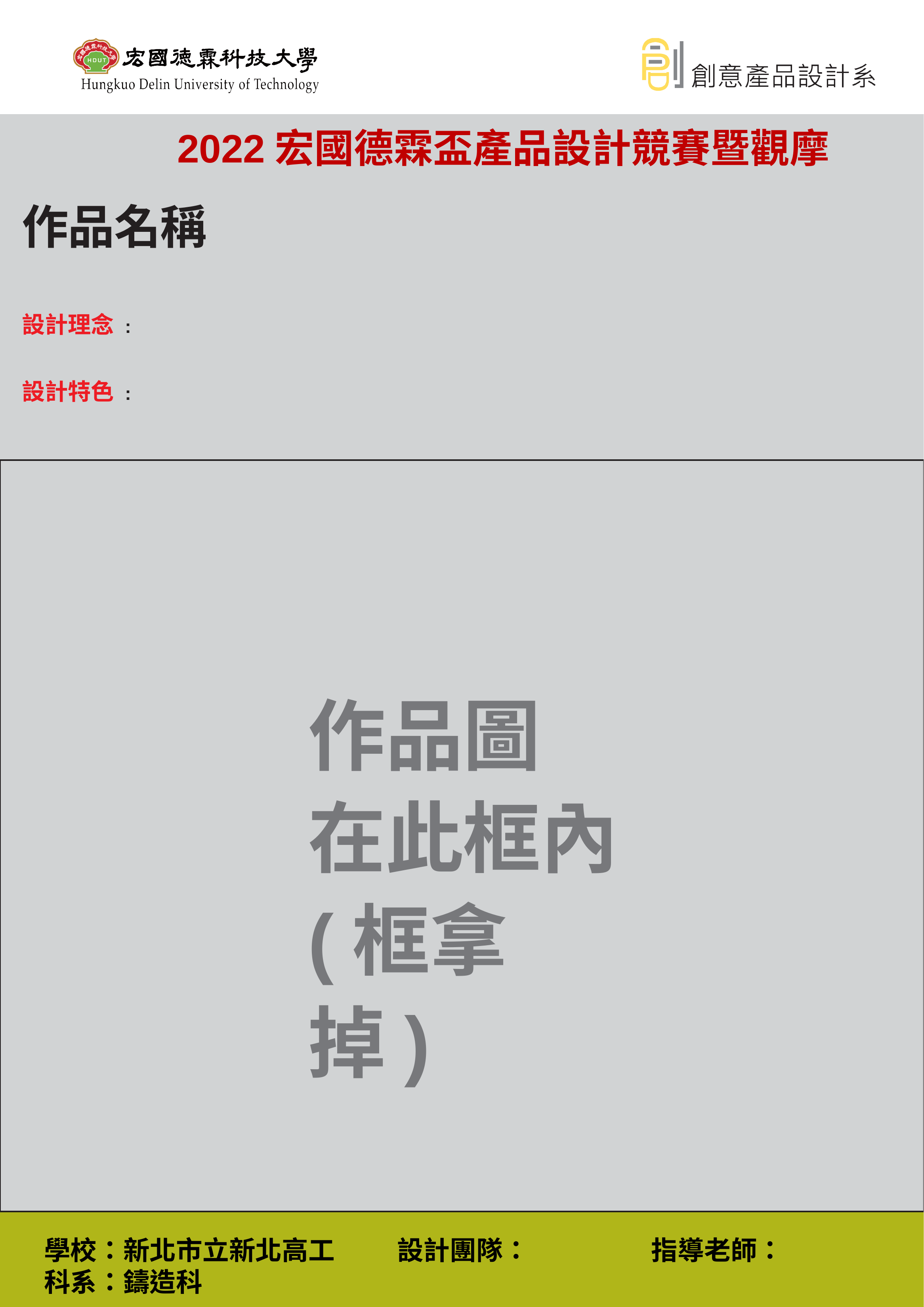

2022宏國德霖盃產品設計競賽暨觀摩
# 作品名稱
設計理念 :

設計特色 :

作品圖 在此框內 (框拿掉)
指導老師：
學校：新北市立新北高工
科系：鑄造科
設計團隊：